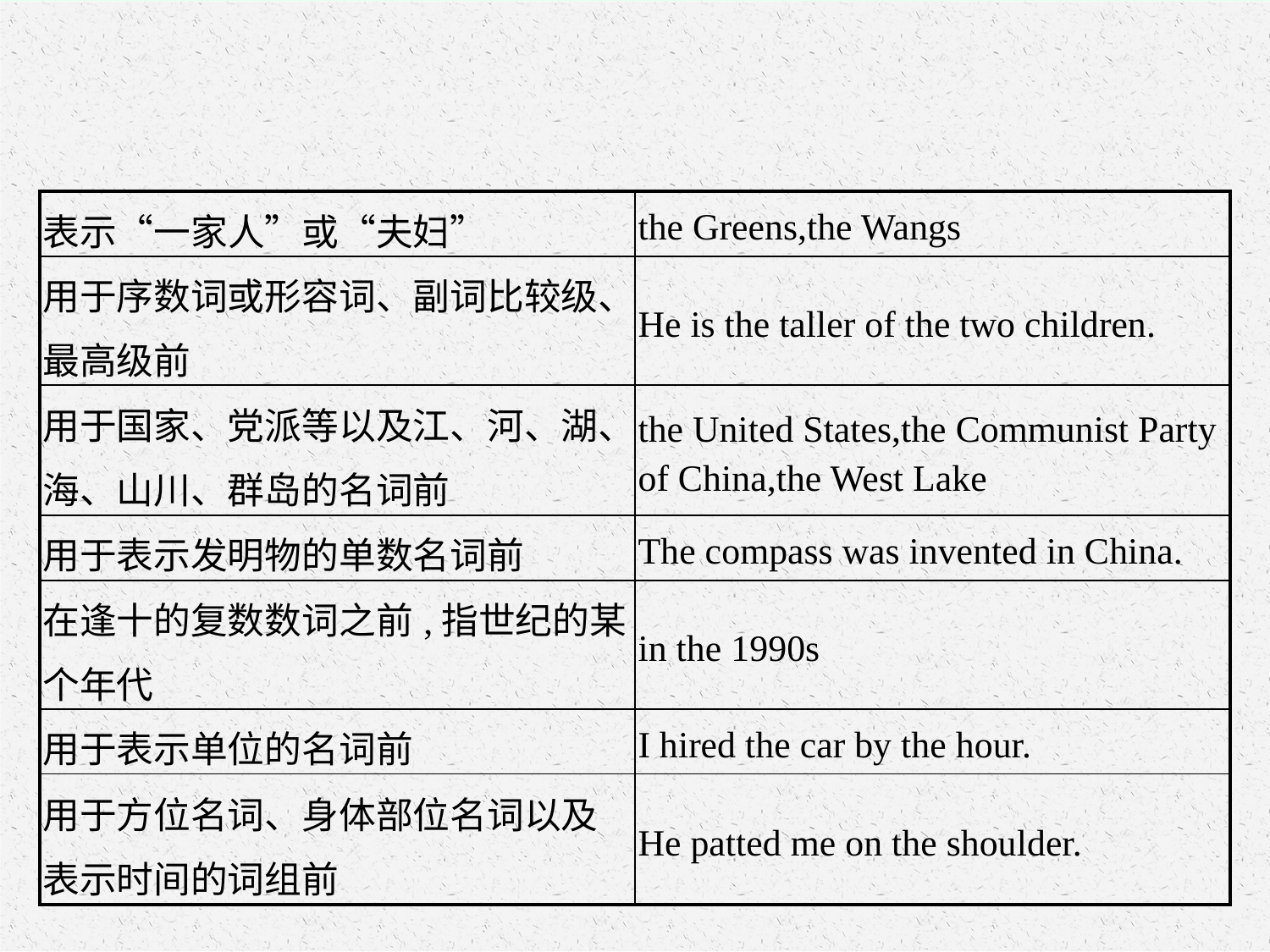

| 表示“一家人”或“夫妇” | the Greens,the Wangs |
| --- | --- |
| 用于序数词或形容词、副词比较级、最高级前 | He is the taller of the two children. |
| 用于国家、党派等以及江、河、湖、海、山川、群岛的名词前 | the United States,the Communist Party of China,the West Lake |
| 用于表示发明物的单数名词前 | The compass was invented in China. |
| 在逢十的复数数词之前,指世纪的某个年代 | in the 1990s |
| 用于表示单位的名词前 | I hired the car by the hour. |
| 用于方位名词、身体部位名词以及表示时间的词组前 | He patted me on the shoulder. |